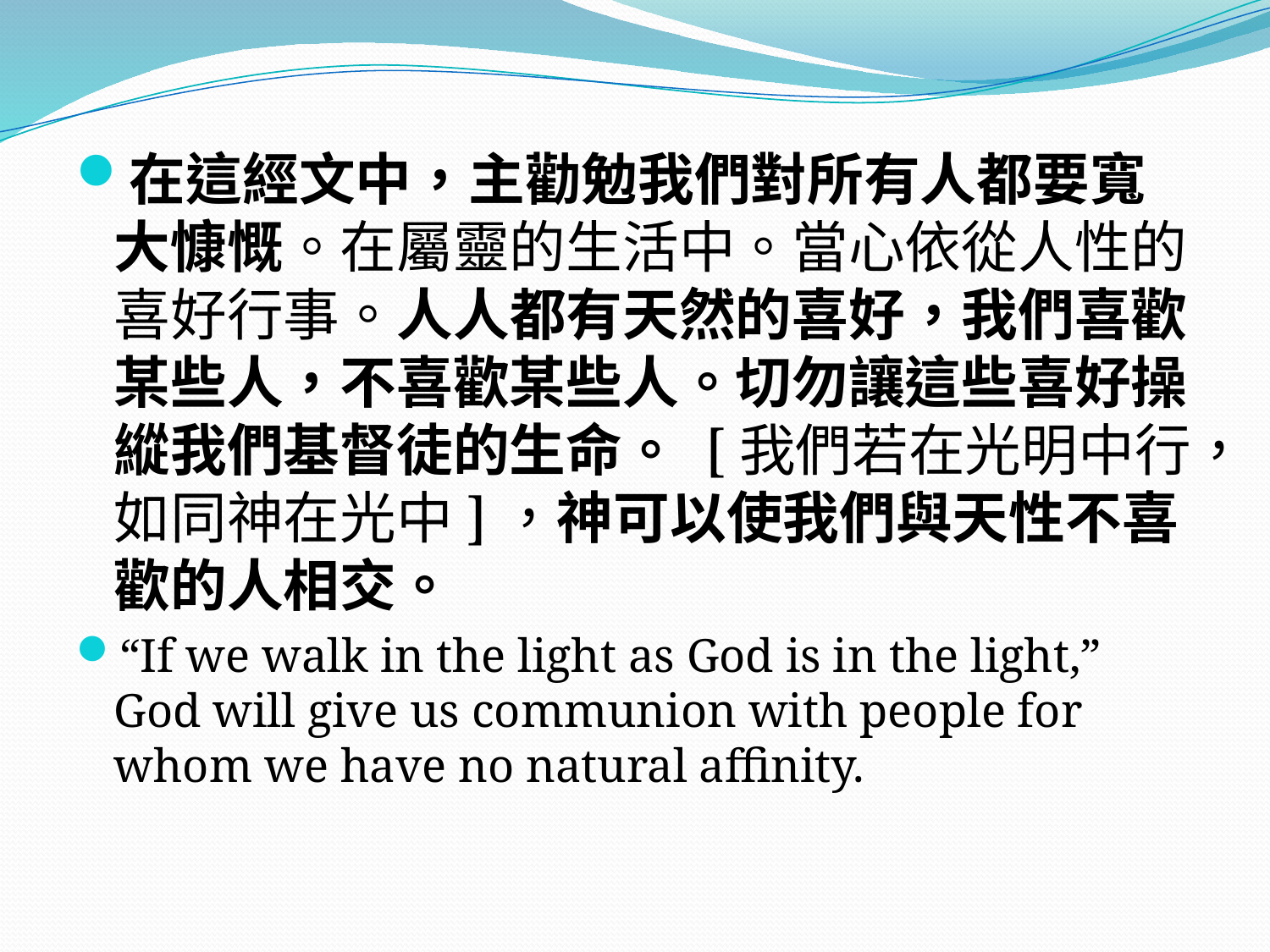

#
在這經文中，主勸勉我們對所有人都要寬大慷慨。在屬靈的生活中。當心依從人性的喜好行事。人人都有天然的喜好，我們喜歡某些人，不喜歡某些人。切勿讓這些喜好操縱我們基督徒的生命。 [我們若在光明中行，如同神在光中]，神可以使我們與天性不喜歡的人相交。
“If we walk in the light as God is in the light,” God will give us communion with people for whom we have no natural affinity.